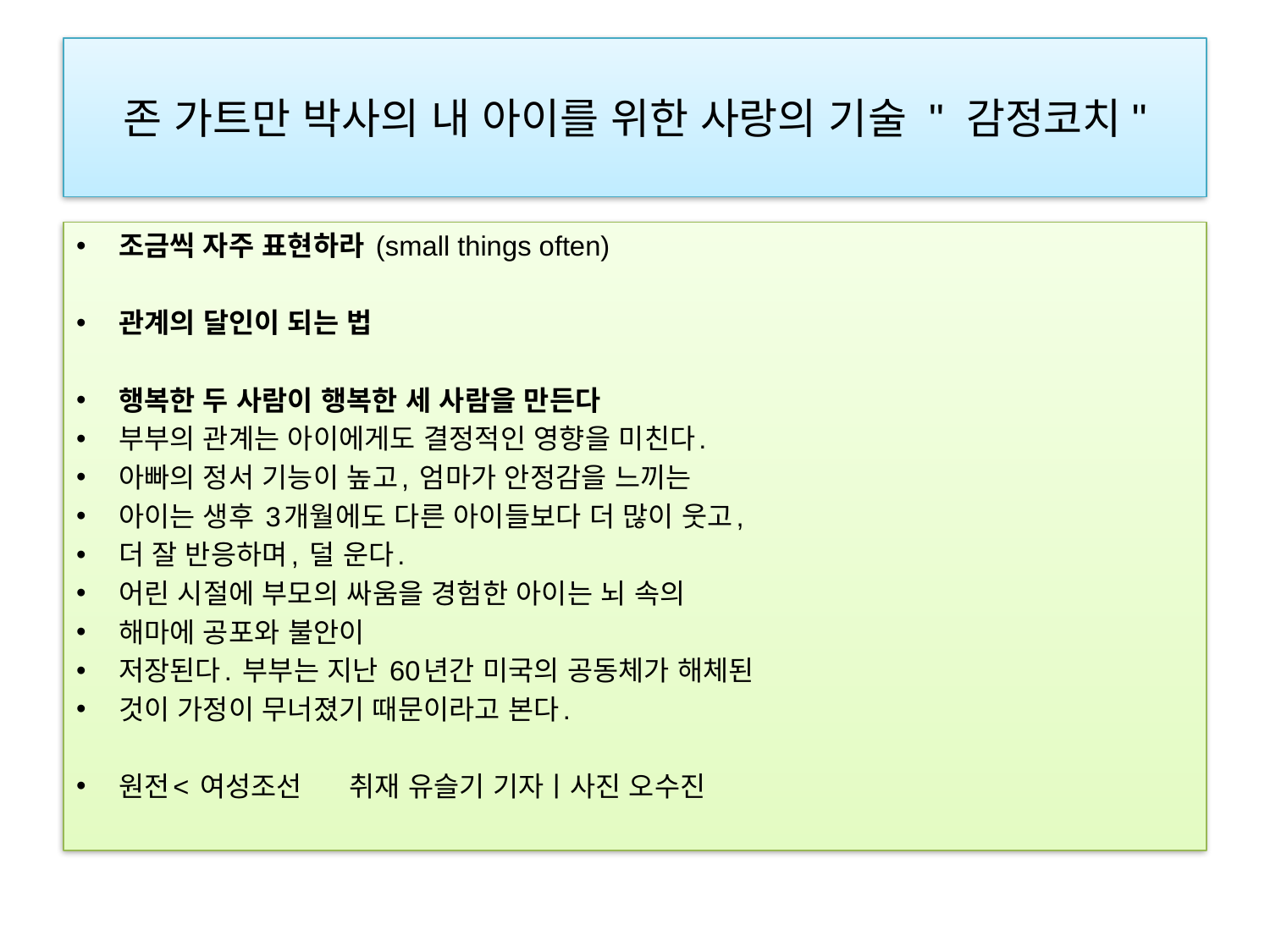

# 존 가트만 박사의 내 아이를 위한 사랑의 기술 " 감정코치"
조금씩 자주 표현하라 (small things often)

관계의 달인이 되는 법

행복한 두 사람이 행복한 세 사람을 만든다
부부의 관계는 아이에게도 결정적인 영향을 미친다.
아빠의 정서 기능이 높고, 엄마가 안정감을 느끼는
아이는 생후 3개월에도 다른 아이들보다 더 많이 웃고,
더 잘 반응하며, 덜 운다.
어린 시절에 부모의 싸움을 경험한 아이는 뇌 속의
해마에 공포와 불안이
저장된다. 부부는 지난 60년간 미국의 공동체가 해체된
것이 가정이 무너졌기 때문이라고 본다.

원전< 여성조선      취재 유슬기 기자ㅣ사진 오수진